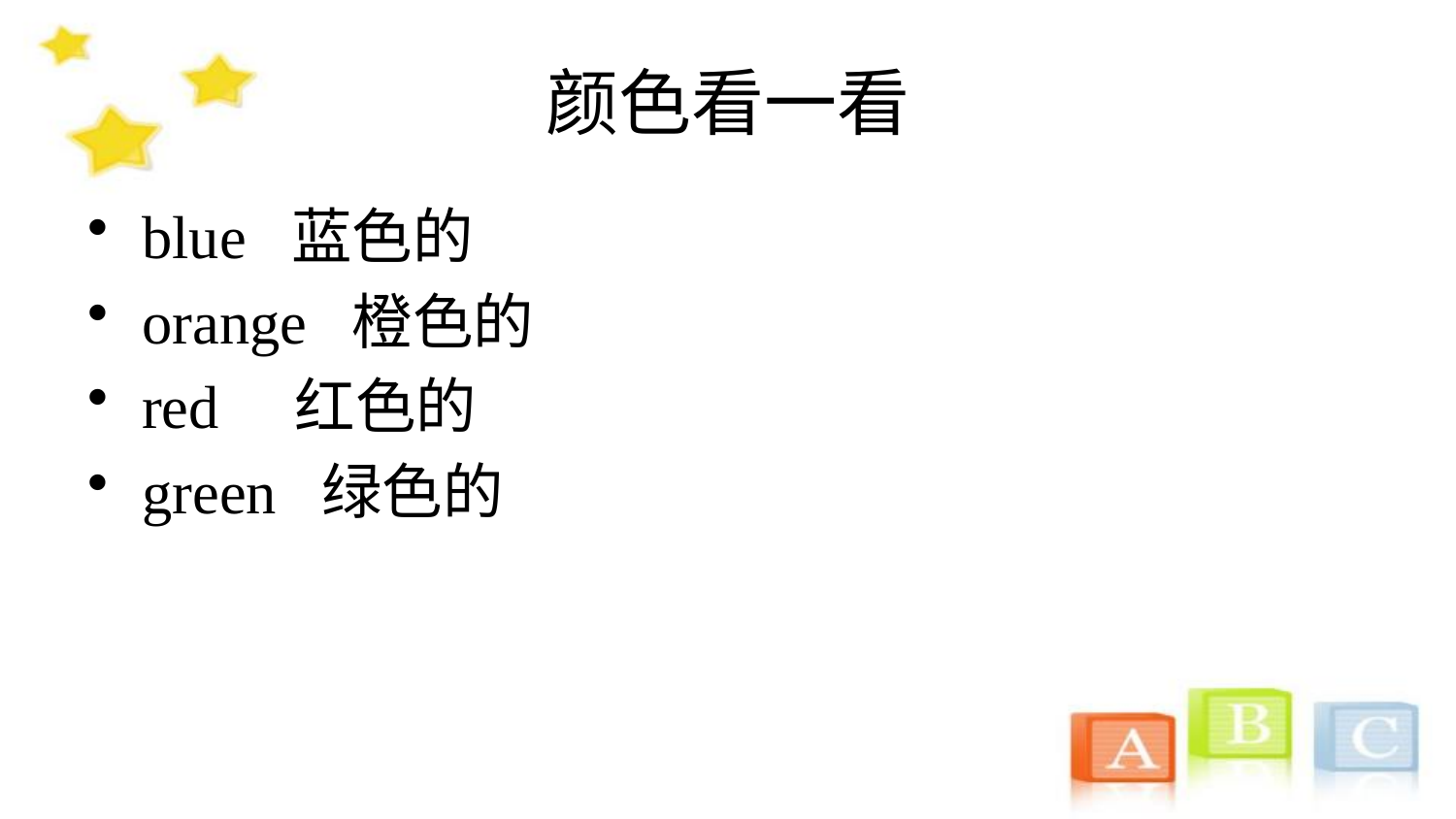

# 颜色看一看
blue  蓝色的
orange  橙色的
red    红色的
green  绿色的